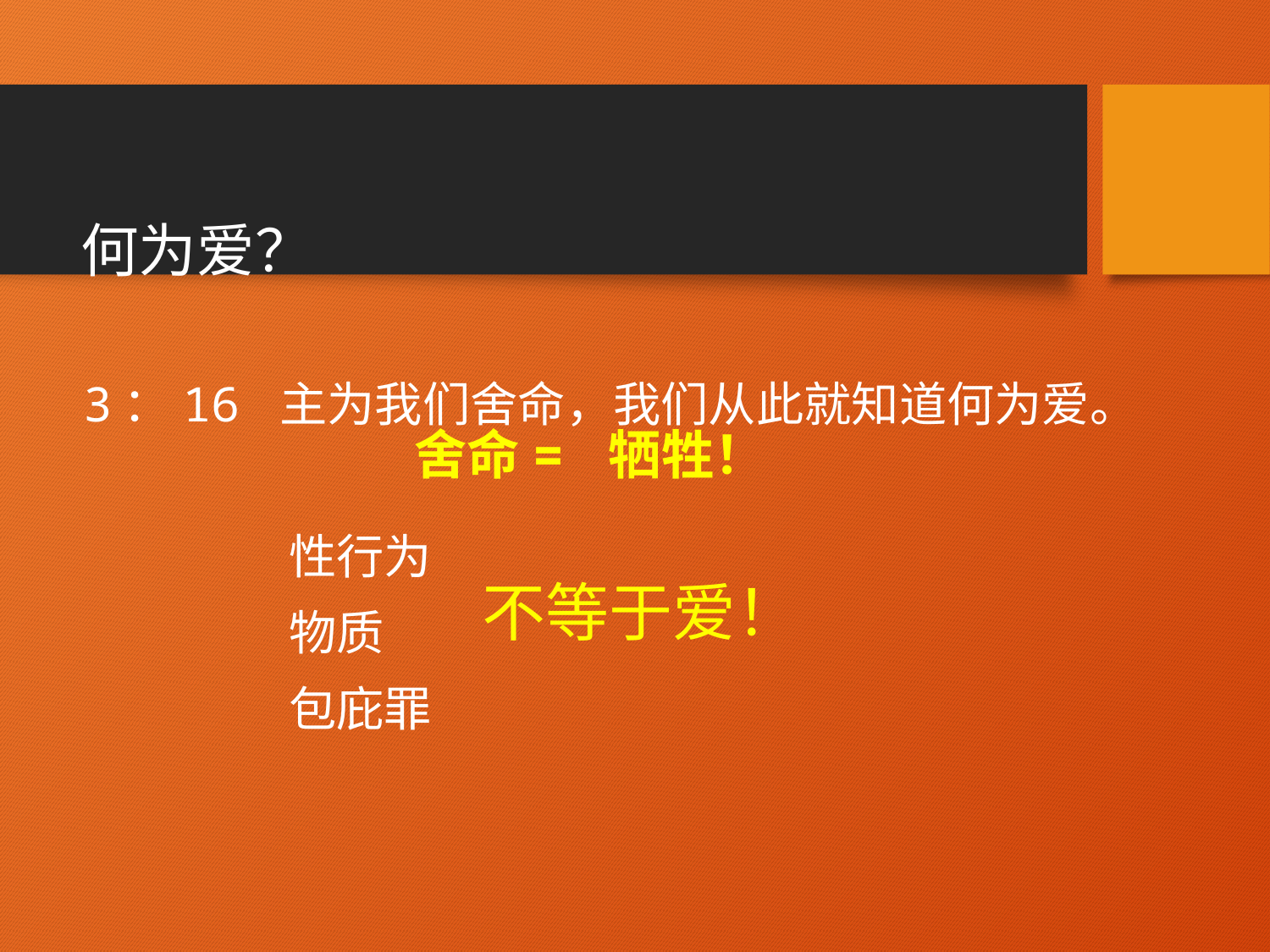

何为爱？
3：16 主为我们舍命，我们从此就知道何为爱。

舍命= 牺牲！
性行为
物质
包庇罪

不等于爱！